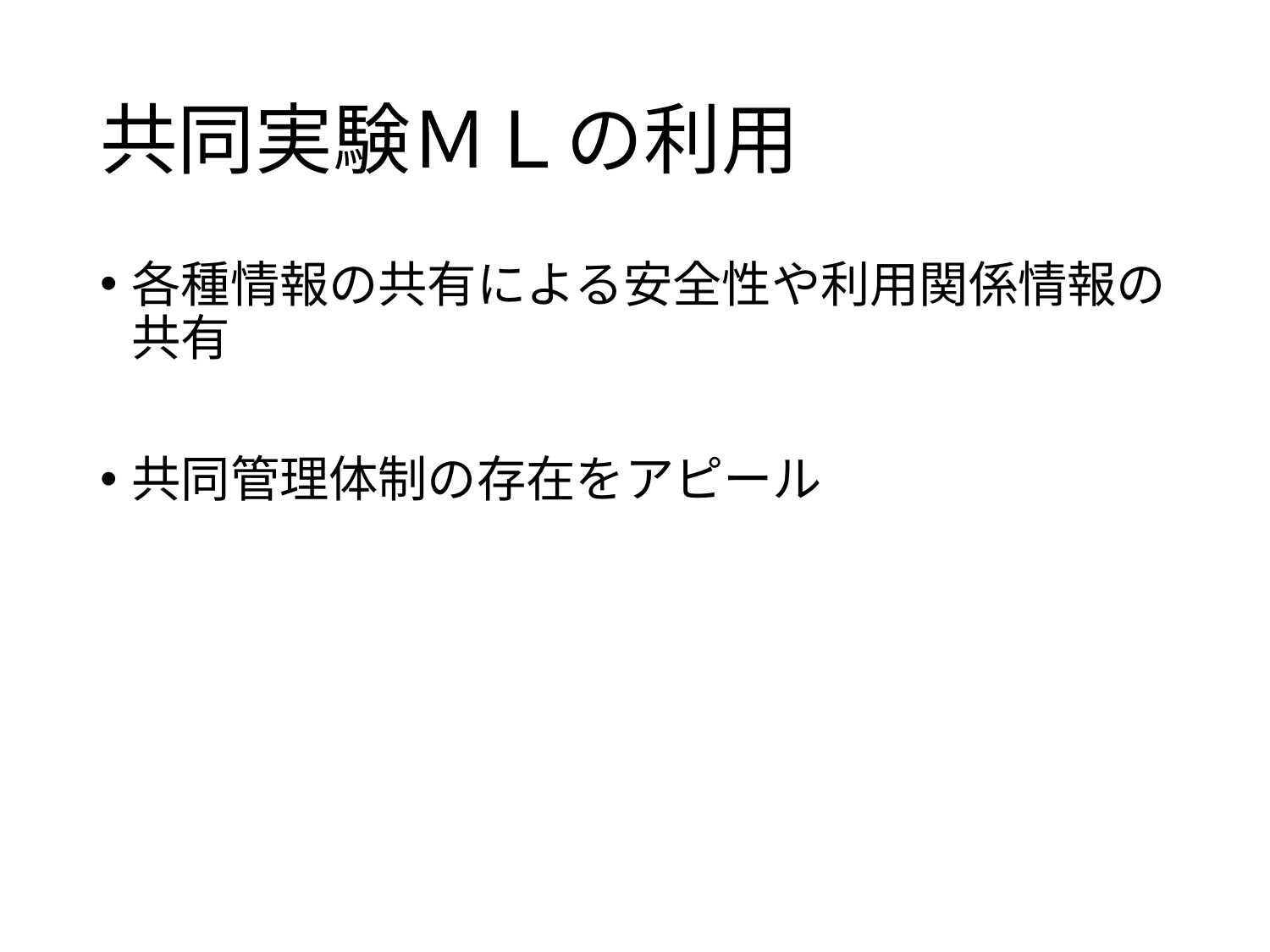

# 共同実験ＭＬの利用
各種情報の共有による安全性や利用関係情報の共有

共同管理体制の存在をアピール